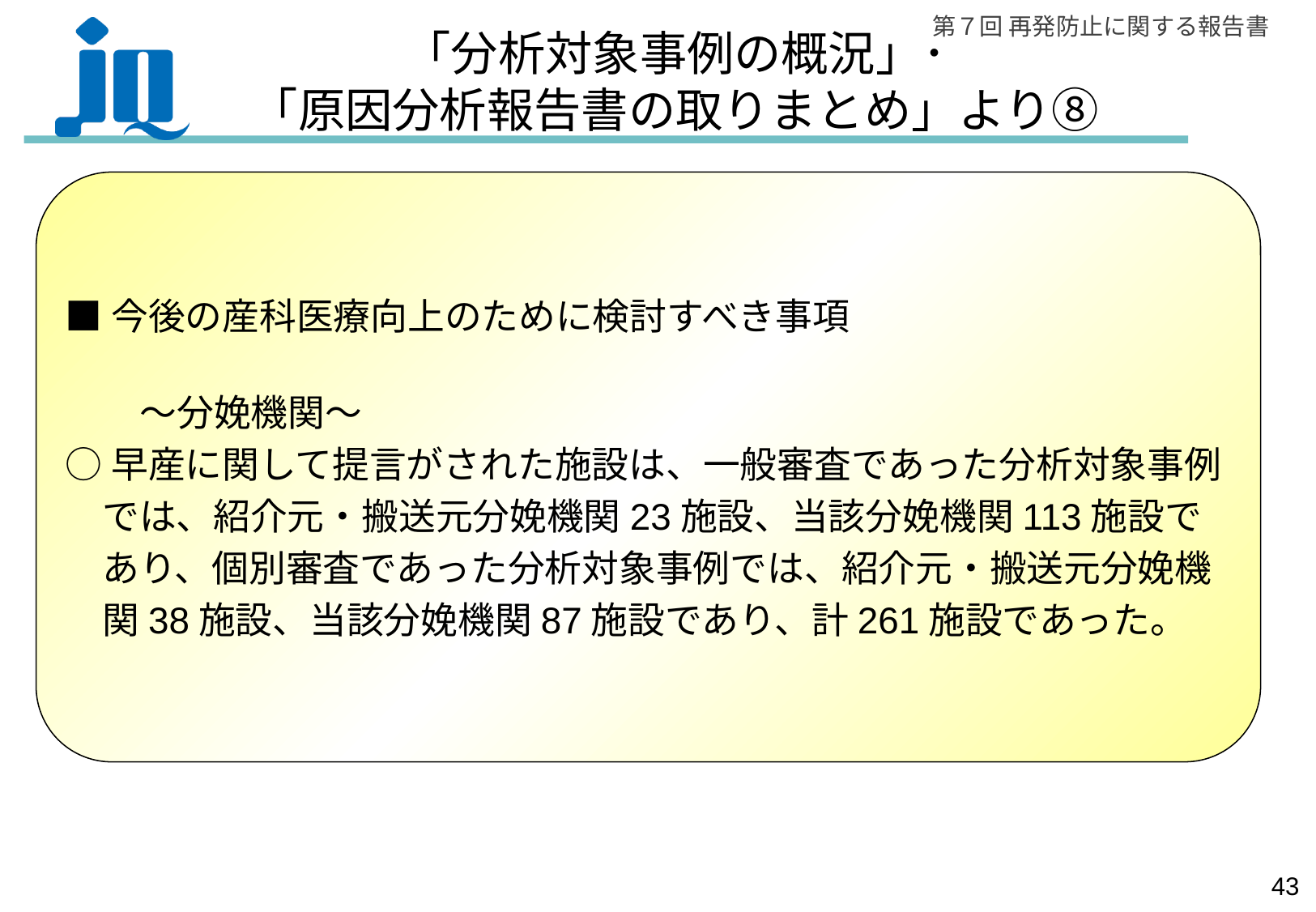

# 「分析対象事例の概況」･ 「原因分析報告書の取りまとめ」より⑧
■今後の産科医療向上のために検討すべき事項
　　　　　　　　　　　　　　　　　　　　　　　　　　　　　　　　～分娩機関～
○早産に関して提言がされた施設は、一般審査であった分析対象事例
　では、紹介元・搬送元分娩機関23施設、当該分娩機関113施設で
　あり、個別審査であった分析対象事例では、紹介元・搬送元分娩機
　関38施設、当該分娩機関87施設であり、計261施設であった。
43